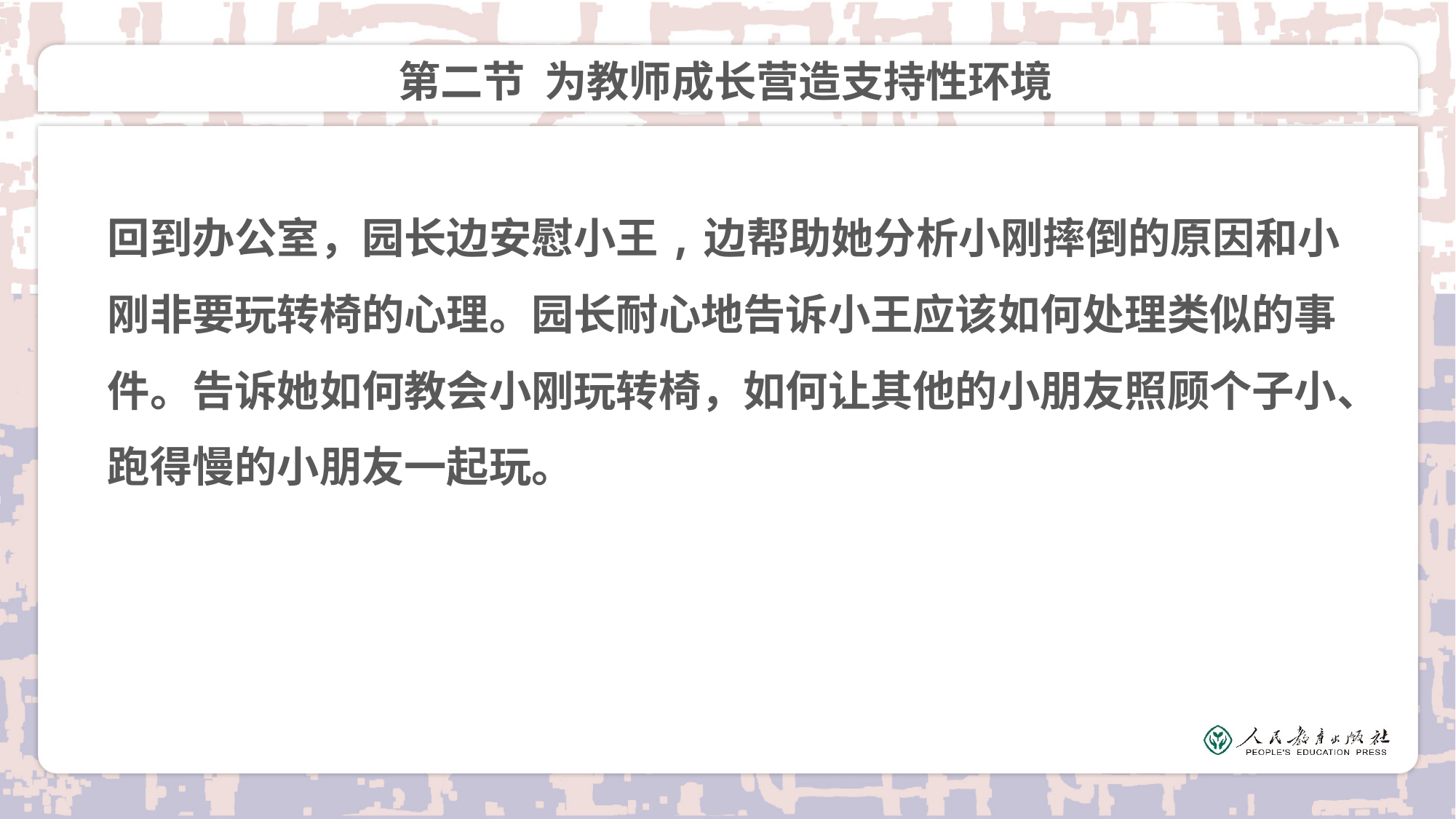

# 第二节  为教师成长营造支持性环境
回到办公室，园长边安慰小王,边帮助她分析小刚摔倒的原因和小刚非要玩转椅的心理。园长耐心地告诉小王应该如何处理类似的事件。告诉她如何教会小刚玩转椅，如何让其他的小朋友照顾个子小、跑得慢的小朋友一起玩。